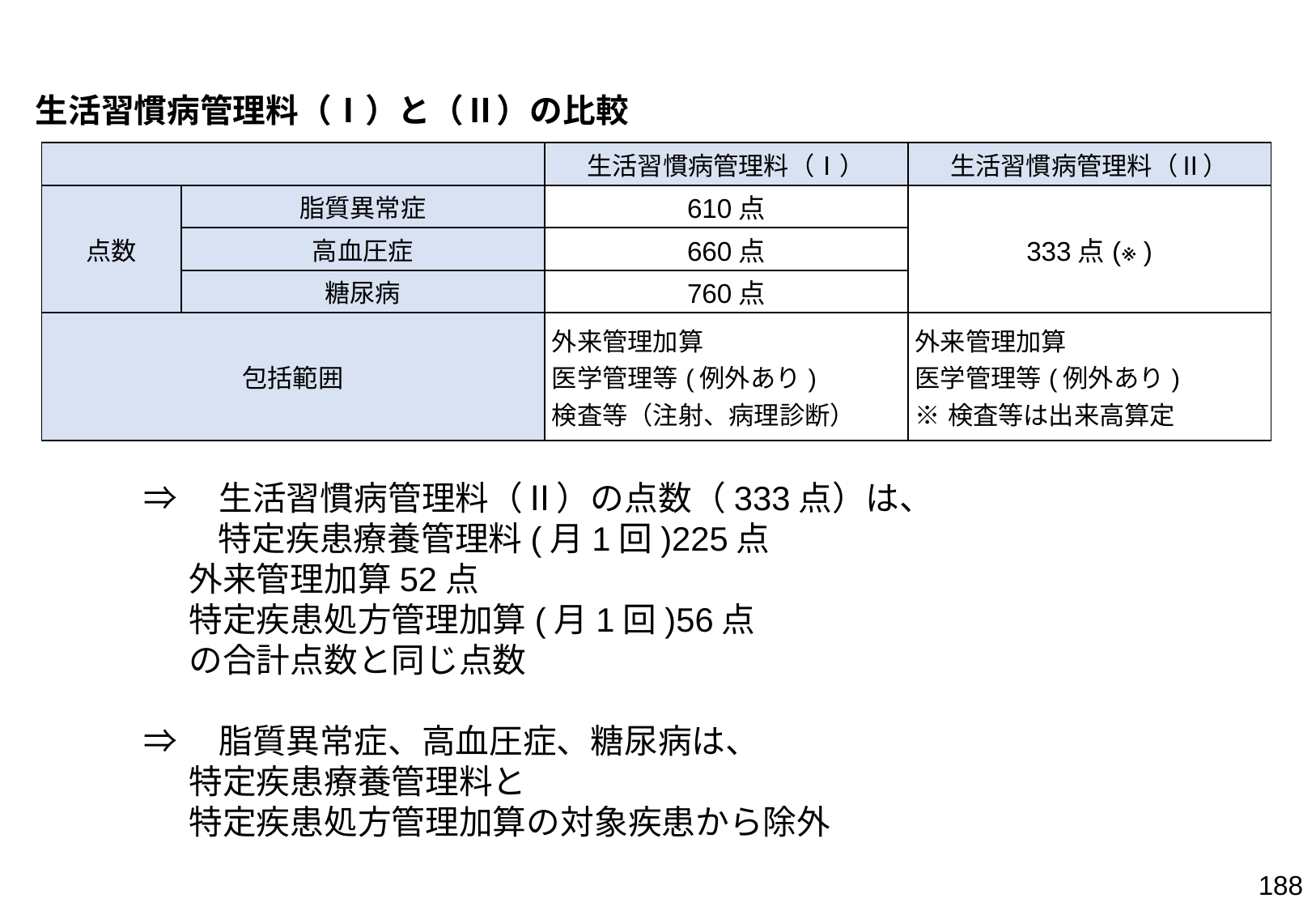

生活習慣病管理料（Ⅰ）と（Ⅱ）の比較
|  |  | 生活習慣病管理料（Ⅰ） | 生活習慣病管理料（Ⅱ） |
| --- | --- | --- | --- |
| 点数 | 脂質異常症 | 610点 | 333点(※) |
|  | 高血圧症 | 660点 |  |
|  | 糖尿病 | 760点 |  |
| 包括範囲 |  | 外来管理加算 医学管理等(例外あり) 検査等（注射、病理診断） | 外来管理加算 医学管理等(例外あり)  ※検査等は出来高算定 |
⇒　生活習慣病管理料（Ⅱ）の点数（333点）は、
　　 特定疾患療養管理料(月1回)225点
     外来管理加算52点
     特定疾患処方管理加算(月1回)56点
     の合計点数と同じ点数

⇒　脂質異常症、高血圧症、糖尿病は、
     特定疾患療養管理料と
     特定疾患処方管理加算の対象疾患から除外
188